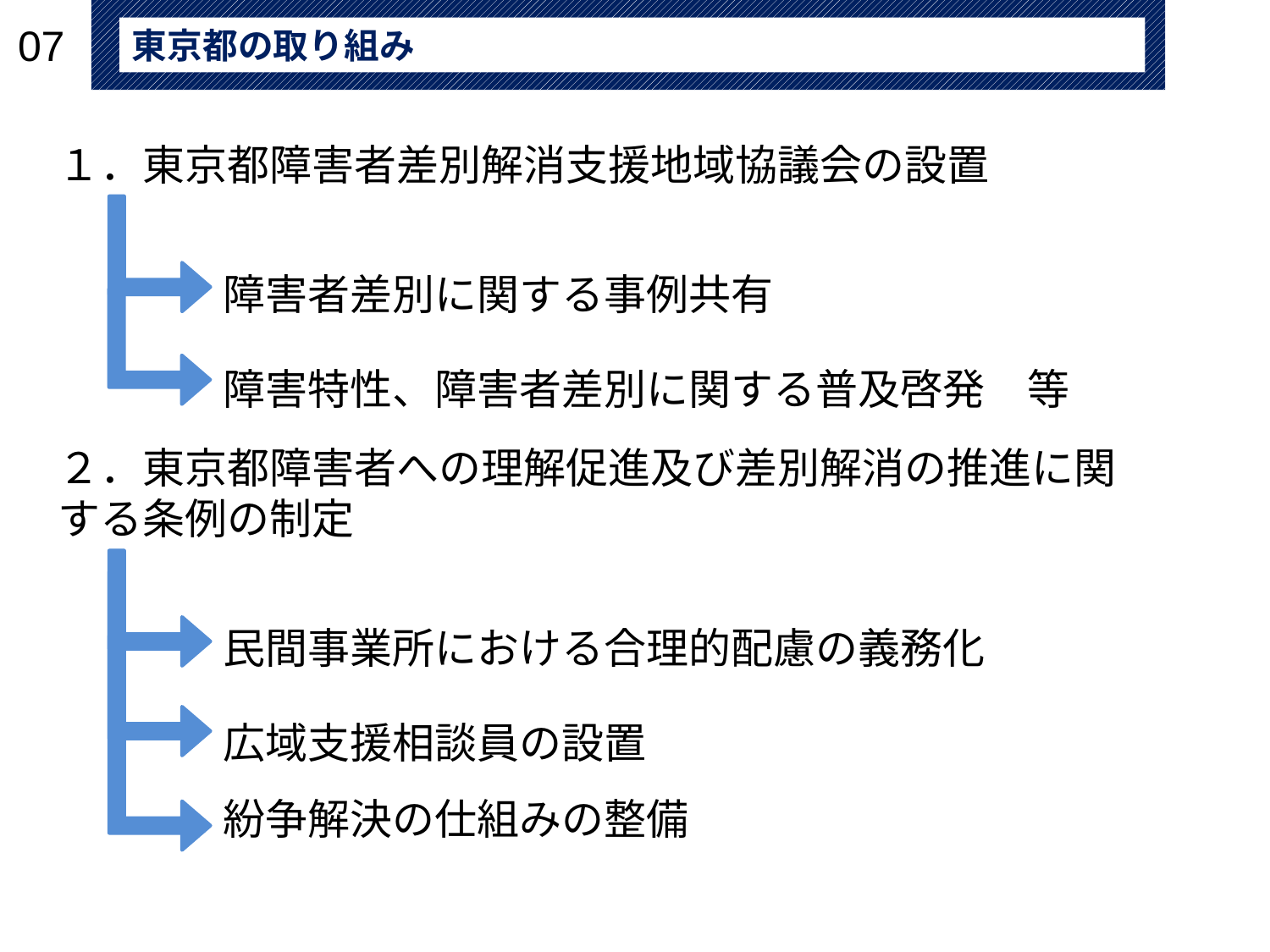

07
東京都の取り組み
１．東京都障害者差別解消支援地域協議会の設置

障害者差別に関する事例共有

障害特性、障害者差別に関する普及啓発　等
２．東京都障害者への理解促進及び差別解消の推進に関する条例の制定

民間事業所における合理的配慮の義務化

広域支援相談員の設置
紛争解決の仕組みの整備